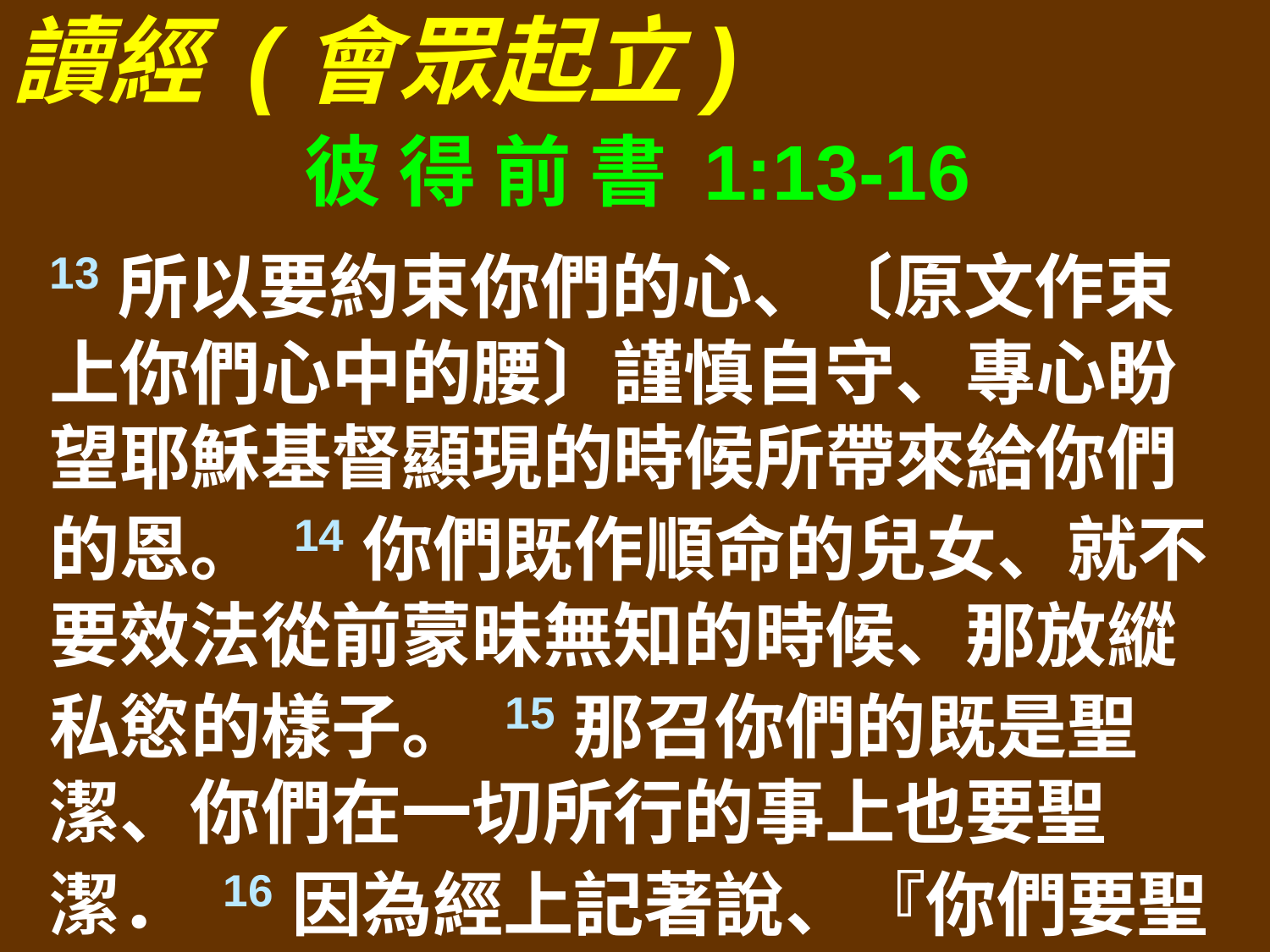

讀經 (會眾起立)
彼 得 前 書 1:13-16
13所以要約束你們的心、〔原文作束上你們心中的腰〕謹慎自守、專心盼望耶穌基督顯現的時候所帶來給你們的恩。 14你們既作順命的兒女、就不要效法從前蒙昧無知的時候、那放縱私慾的樣子。 15那召你們的既是聖潔、你們在一切所行的事上也要聖潔． 16因為經上記著說、『你們要聖潔、因為我是聖潔的。』